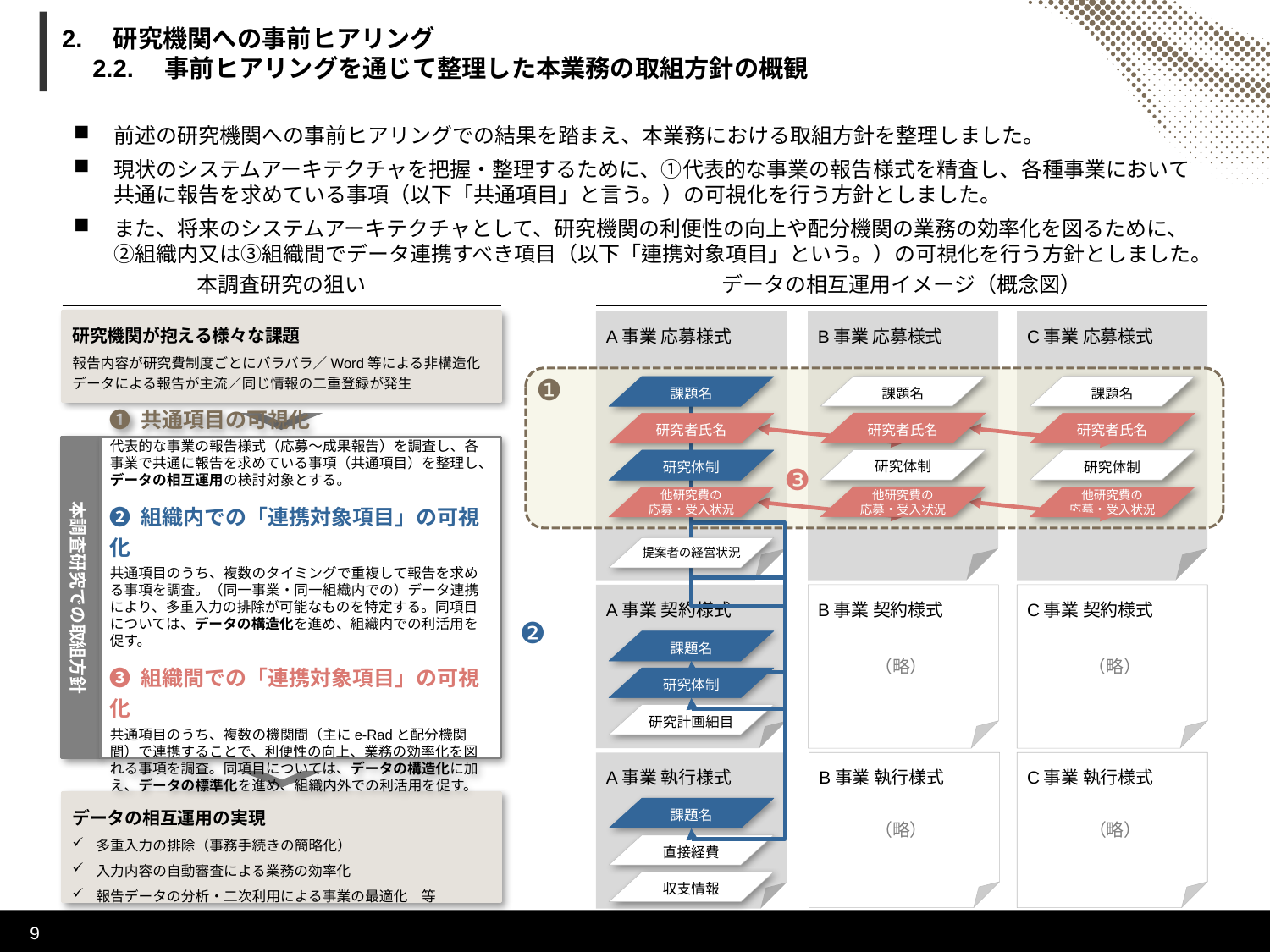

# 2.　研究機関への事前ヒアリング 　2.2.　事前ヒアリングを通じて整理した本業務の取組方針の概観
前述の研究機関への事前ヒアリングでの結果を踏まえ、本業務における取組方針を整理しました。
現状のシステムアーキテクチャを把握・整理するために、①代表的な事業の報告様式を精査し、各種事業において共通に報告を求めている事項（以下「共通項目」と言う。）の可視化を行う方針としました。
また、将来のシステムアーキテクチャとして、研究機関の利便性の向上や配分機関の業務の効率化を図るために、②組織内又は③組織間でデータ連携すべき項目（以下「連携対象項目」という。）の可視化を行う方針としました。
本調査研究の狙い
データの相互運用イメージ（概念図）
研究機関が抱える様々な課題
報告内容が研究費制度ごとにバラバラ／Word等による非構造化データによる報告が主流／同じ情報の二重登録が発生
C事業 応募様式
B事業 応募様式
A事業 応募様式
❶

課題名
課題名
課題名

研究者氏名
研究者氏名
研究者氏名
本調査研究での取組方針
❶ 共通項目の可視化
代表的な事業の報告様式（応募～成果報告）を調査し、各事業で共通に報告を求めている事項（共通項目）を整理し、データの相互運用の検討対象とする。
❷ 組織内での「連携対象項目」の可視化
共通項目のうち、複数のタイミングで重複して報告を求める事項を調査。（同一事業・同一組織内での）データ連携により、多重入力の排除が可能なものを特定する。同項目については、データの構造化を進め、組織内での利活用を促す。
❸ 組織間での「連携対象項目」の可視化
共通項目のうち、複数の機関間（主にe-Radと配分機関間）で連携することで、利便性の向上、業務の効率化を図れる事項を調査。同項目については、データの構造化に加え、データの標準化を進め、組織内外での利活用を促す。
研究体制
研究体制
研究体制
❸
他研究費の
応募・受入状況
他研究費の
応募・受入状況
他研究費の
応募・受入状況
提案者の経営状況
A事業 契約様式
課題名
研究体制
研究計画細目
B事業 契約様式
C事業 契約様式
❷
（略）
（略）
A事業 執行様式
課題名
直接経費
収支情報
B事業 執行様式
C事業 執行様式

データの相互運用の実現
多重入力の排除（事務手続きの簡略化）
入力内容の自動審査による業務の効率化
報告データの分析・二次利用による事業の最適化　等
（略）
（略）